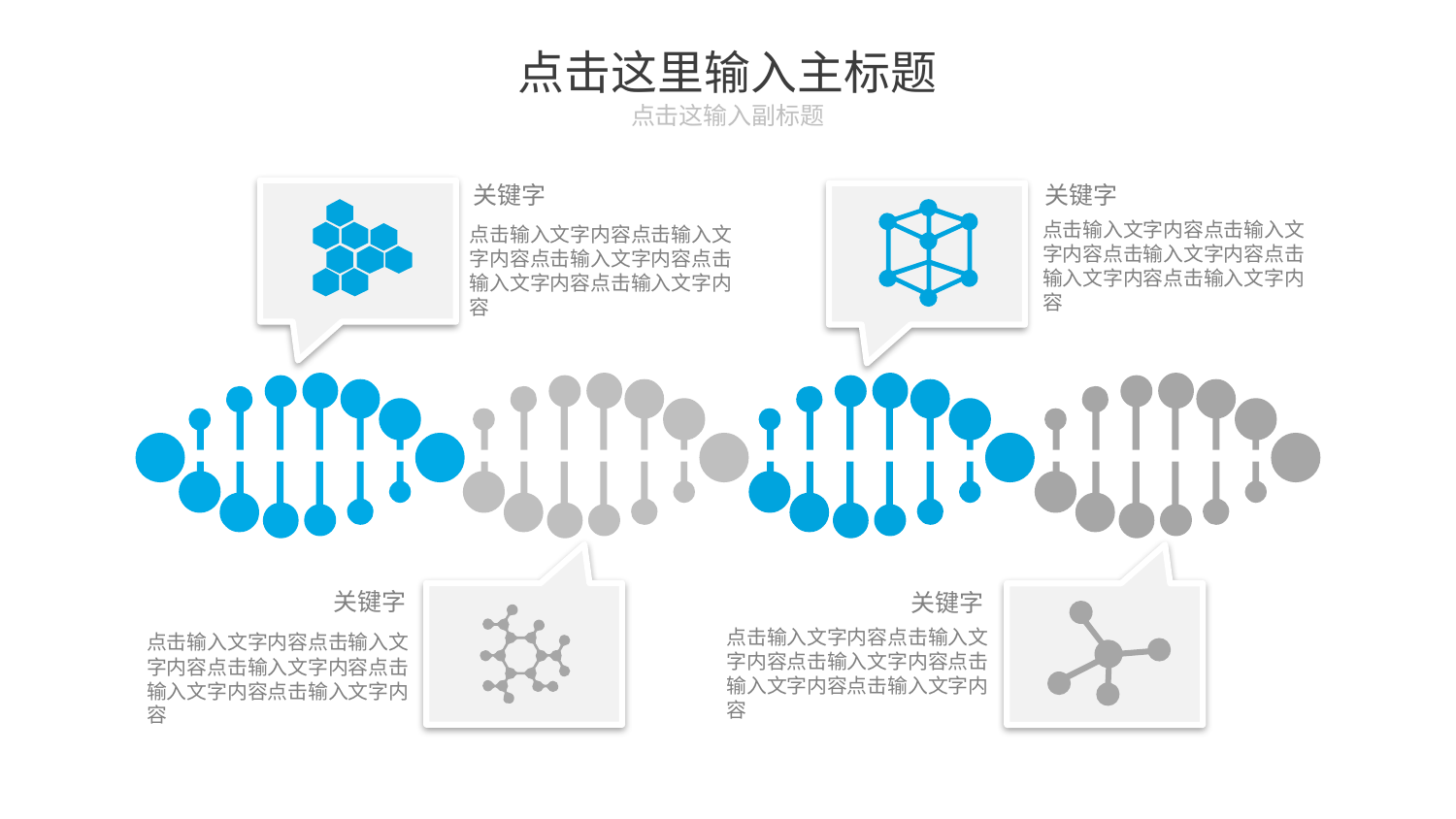

# 点击这里输入主标题
点击这输入副标题

关键字
关键字

点击输入文字内容点击输入文字内容点击输入文字内容点击输入文字内容点击输入文字内容

点击输入文字内容点击输入文字内容点击输入文字内容点击输入文字内容点击输入文字内容

关键字
关键字

点击输入文字内容点击输入文字内容点击输入文字内容点击输入文字内容点击输入文字内容

点击输入文字内容点击输入文字内容点击输入文字内容点击输入文字内容点击输入文字内容